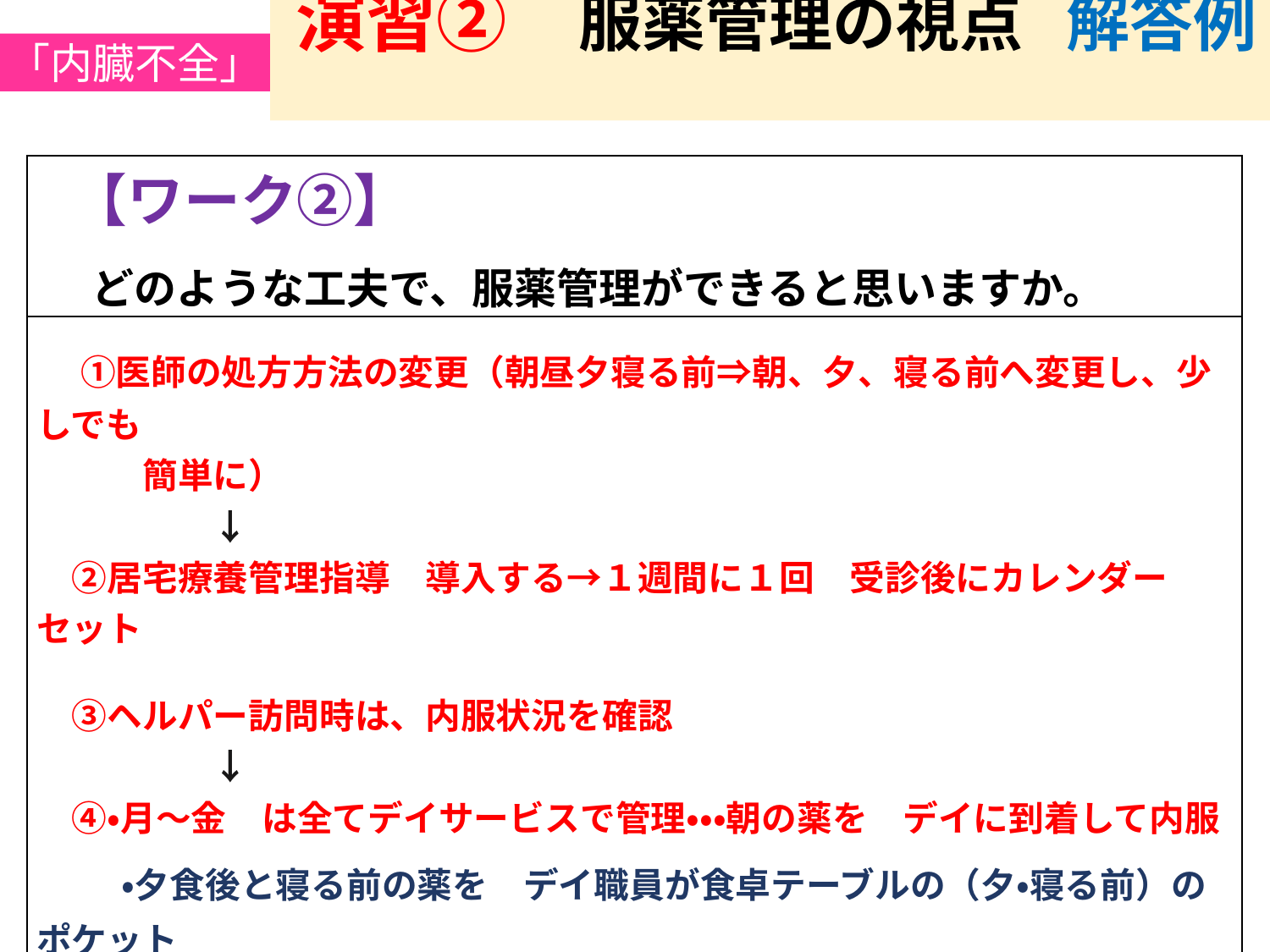

「内臓不全」
演習②　  服薬管理の視点   解答例
| 【ワーク②】   どのような工夫で、服薬管理ができると思いますか。 |
| --- |
| ①医師の処方方法の変更（朝昼夕寝る前⇒朝、夕、寝る前へ変更し、少しでも 　　　簡単に） 　　　　　↓ 　②居宅療養管理指導　導入する→１週間に１回　受診後にカレンダーセット 　➂ヘルパー訪問時は、内服状況を確認 　　　　　↓ 　④・月～金　は全てデイサービスで管理・・・朝の薬を　デイに到着して内服 　　・夕食後と寝る前の薬を　デイ職員が食卓テーブルの（夕・寝る前）のポケット 　　　に入れて本人へ声かけして帰る 　　・土日については、薬剤師がカレンダーにセットし自身で頑張って内服 　　　（ヘルパーが土曜に朝の分が内服ができているか、日曜日の薬が残ってい 　　　るか確認する） |